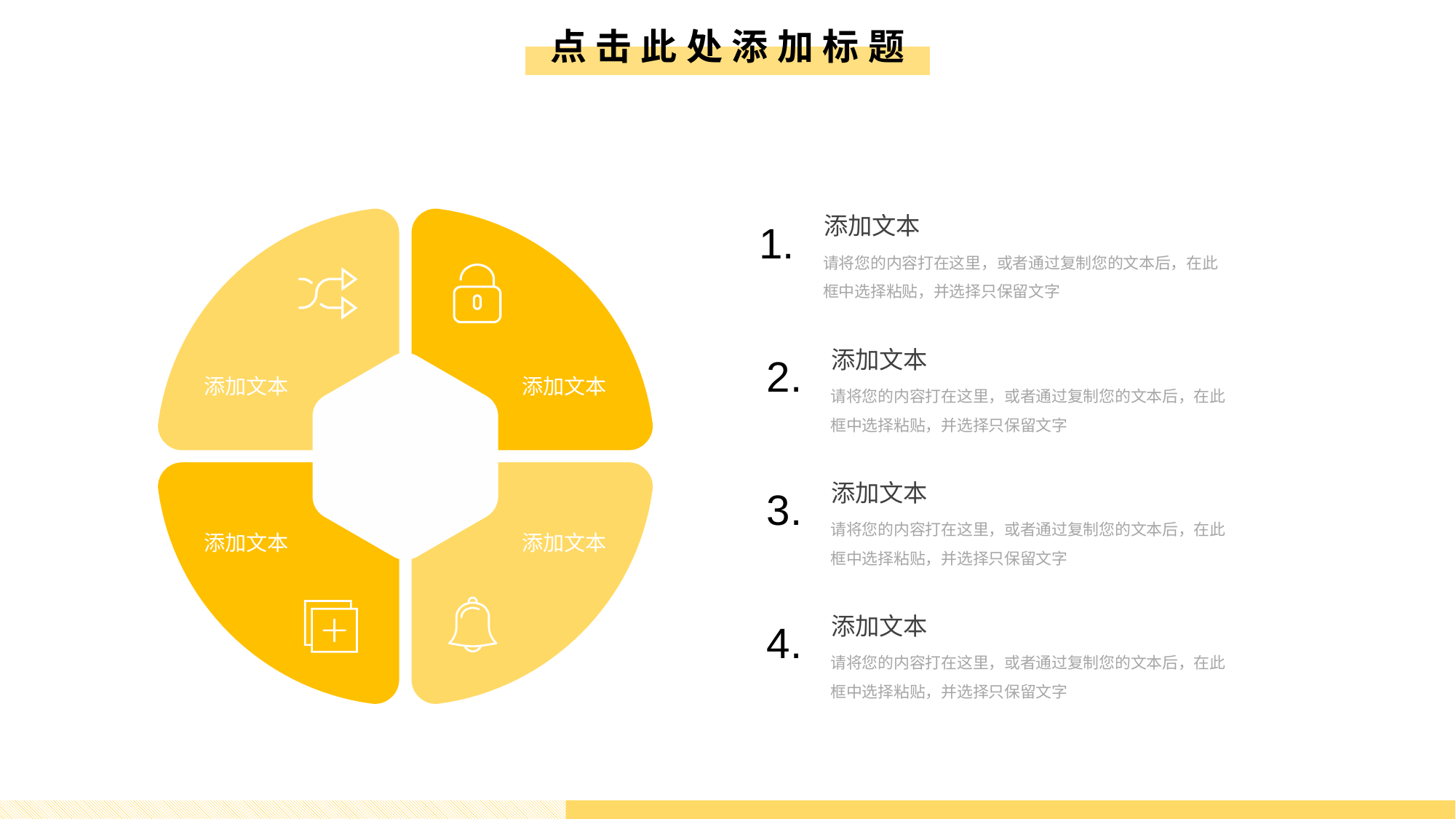

点击此处添加标题

添加文本

添加文本
添加文本

添加文本
添加文本

1.
请将您的内容打在这里，或者通过复制您的文本后，在此框中选择粘贴，并选择只保留文字
添加文本
2.
请将您的内容打在这里，或者通过复制您的文本后，在此框中选择粘贴，并选择只保留文字
添加文本
3.
请将您的内容打在这里，或者通过复制您的文本后，在此框中选择粘贴，并选择只保留文字
添加文本
4.
请将您的内容打在这里，或者通过复制您的文本后，在此框中选择粘贴，并选择只保留文字
行业PPT模板http://www.1ppt.com/hangye/